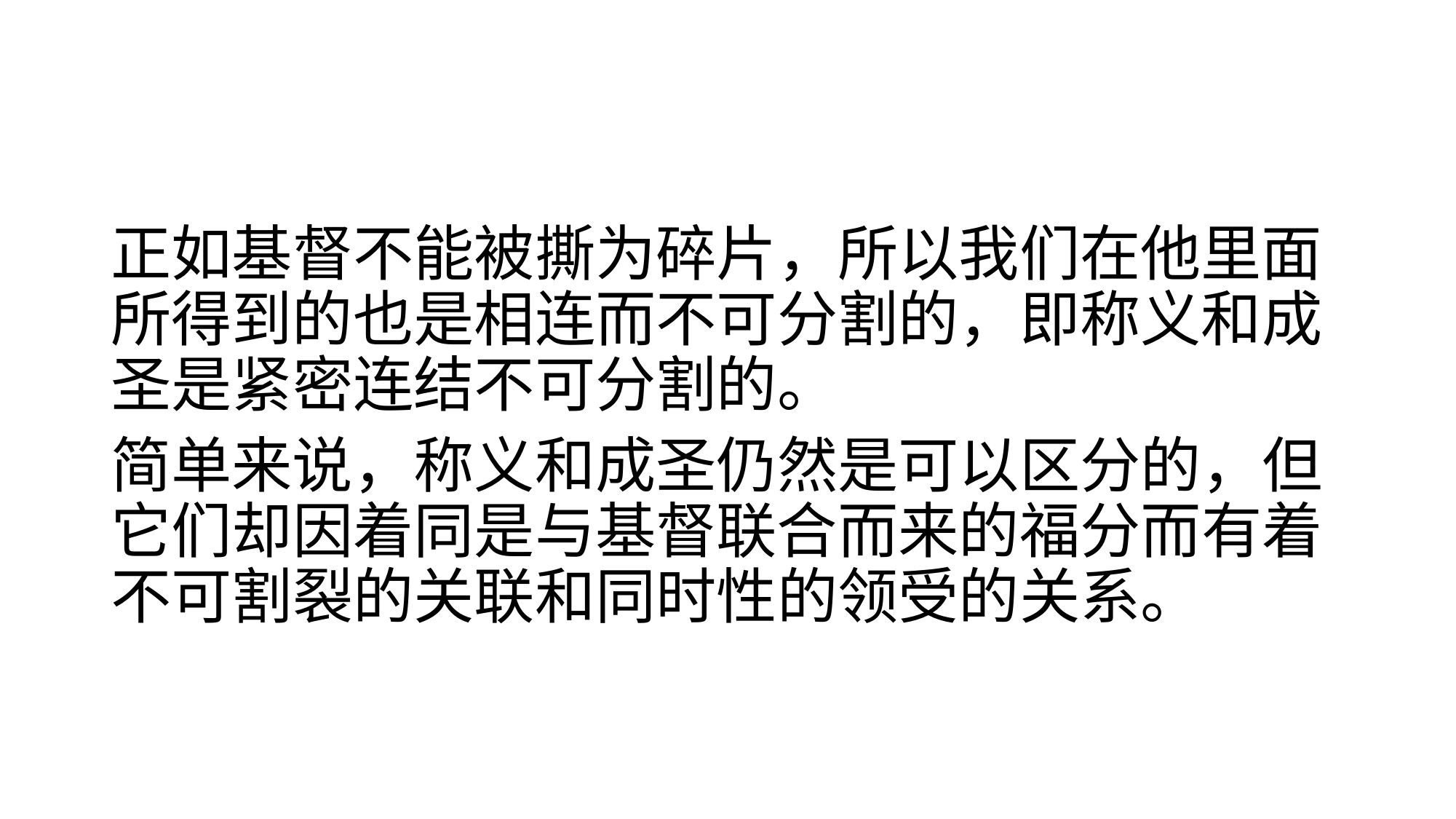

#
正如基督不能被撕为碎片，所以我们在他里面所得到的也是相连而不可分割的，即称义和成圣是紧密连结不可分割的。
简单来说，称义和成圣仍然是可以区分的，但它们却因着同是与基督联合而来的福分而有着不可割裂的关联和同时性的领受的关系。